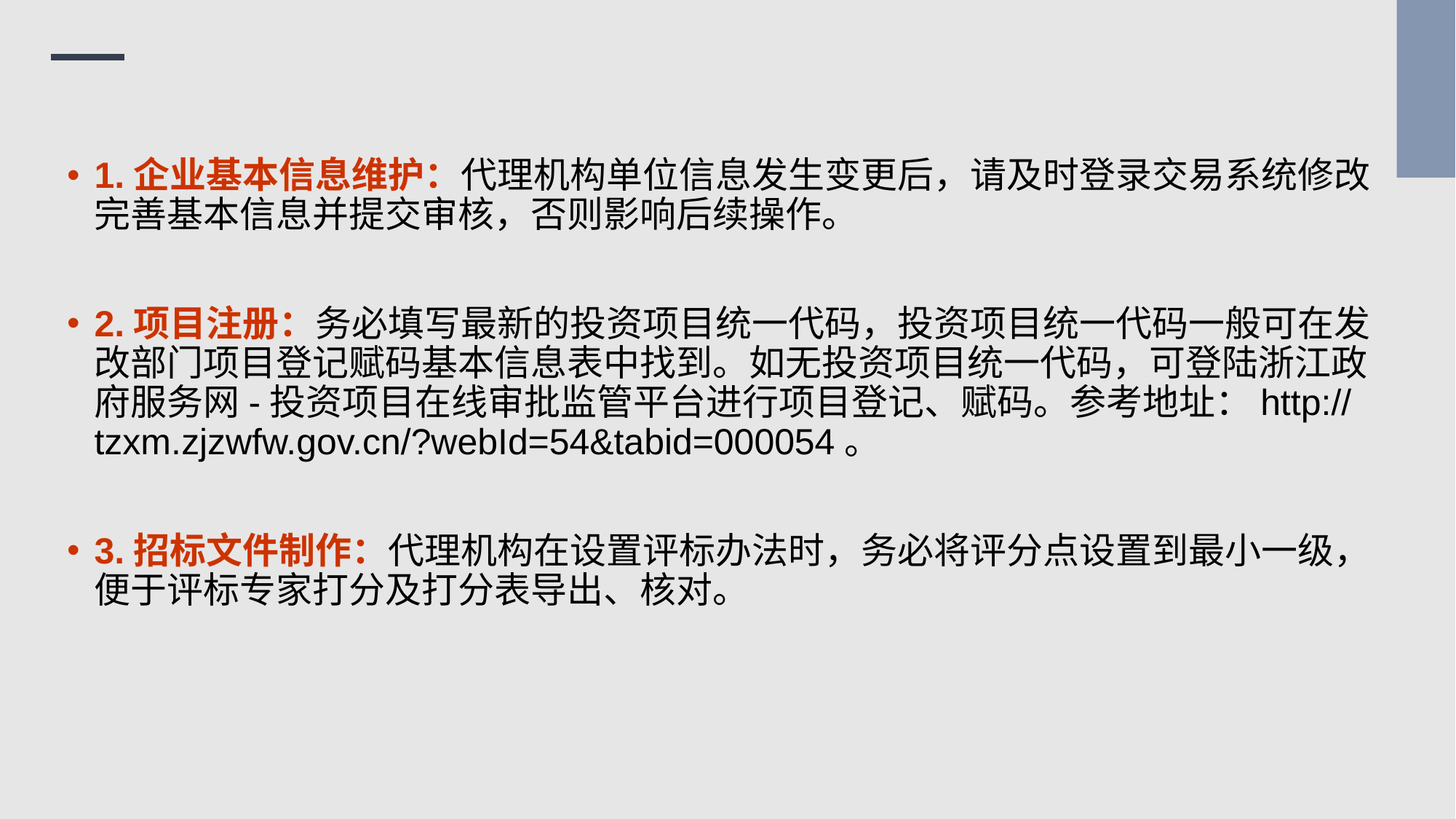

1.企业基本信息维护：代理机构单位信息发生变更后，请及时登录交易系统修改完善基本信息并提交审核，否则影响后续操作。

2.项目注册：务必填写最新的投资项目统一代码，投资项目统一代码一般可在发改部门项目登记赋码基本信息表中找到。如无投资项目统一代码，可登陆浙江政府服务网-投资项目在线审批监管平台进行项目登记、赋码。参考地址：http://tzxm.zjzwfw.gov.cn/?webId=54&tabid=000054。

3.招标文件制作：代理机构在设置评标办法时，务必将评分点设置到最小一级，便于评标专家打分及打分表导出、核对。